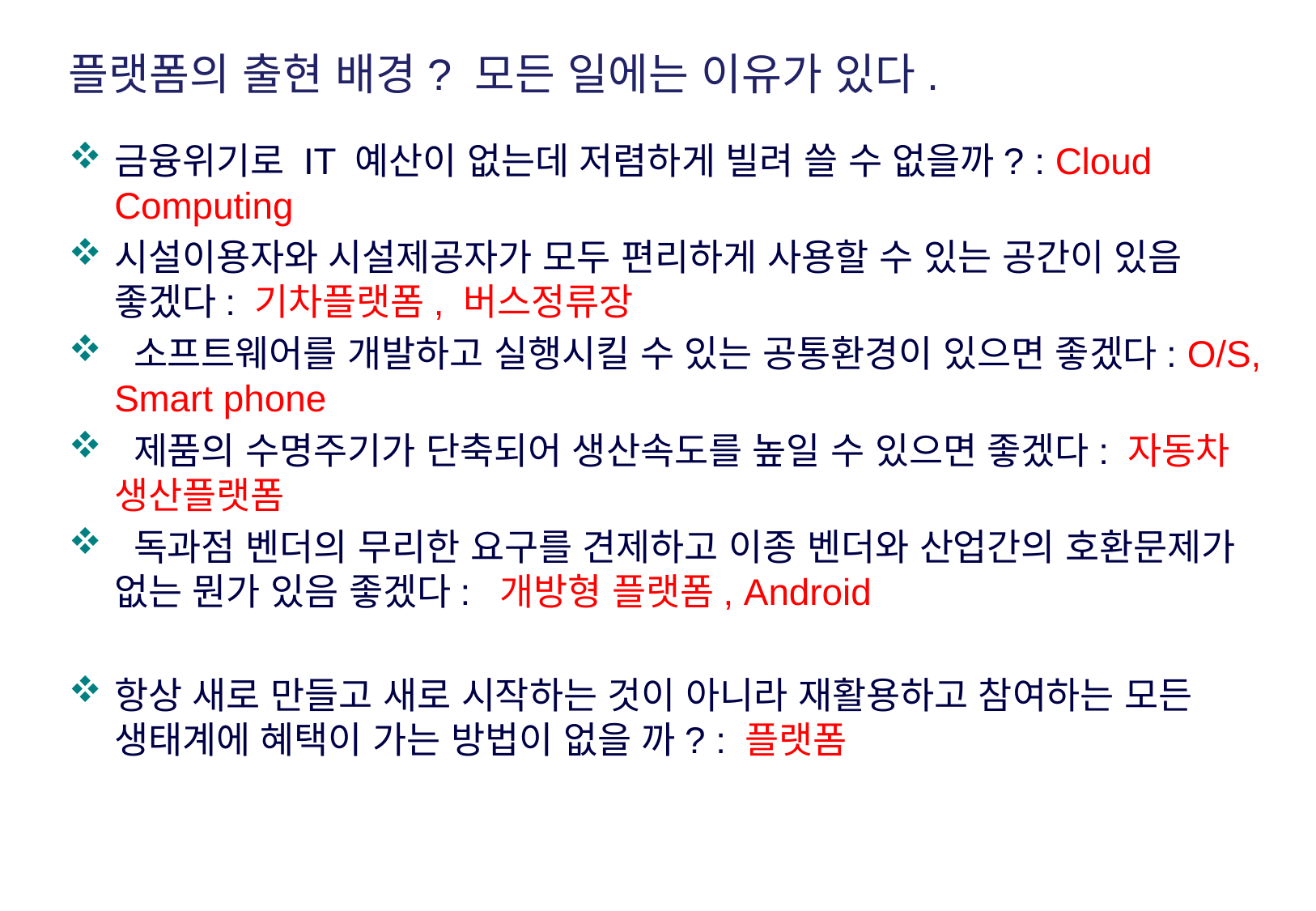

# 플랫폼의 출현 배경? 모든 일에는 이유가 있다.
금융위기로 IT 예산이 없는데 저렴하게 빌려 쓸 수 없을까? : Cloud  Computing
시설이용자와 시설제공자가 모두 편리하게 사용할 수 있는 공간이 있음 좋겠다: 기차플랫폼, 버스정류장
 소프트웨어를 개발하고 실행시킬 수 있는 공통환경이 있으면 좋겠다: O/S, Smart phone
 제품의 수명주기가 단축되어 생산속도를 높일 수 있으면 좋겠다: 자동차 생산플랫폼
 독과점 벤더의 무리한 요구를 견제하고 이종 벤더와 산업간의 호환문제가 없는 뭔가 있음 좋겠다:  개방형 플랫폼, Android

항상 새로 만들고 새로 시작하는 것이 아니라 재활용하고 참여하는 모든 생태계에 혜택이 가는 방법이 없을 까? : 플랫폼